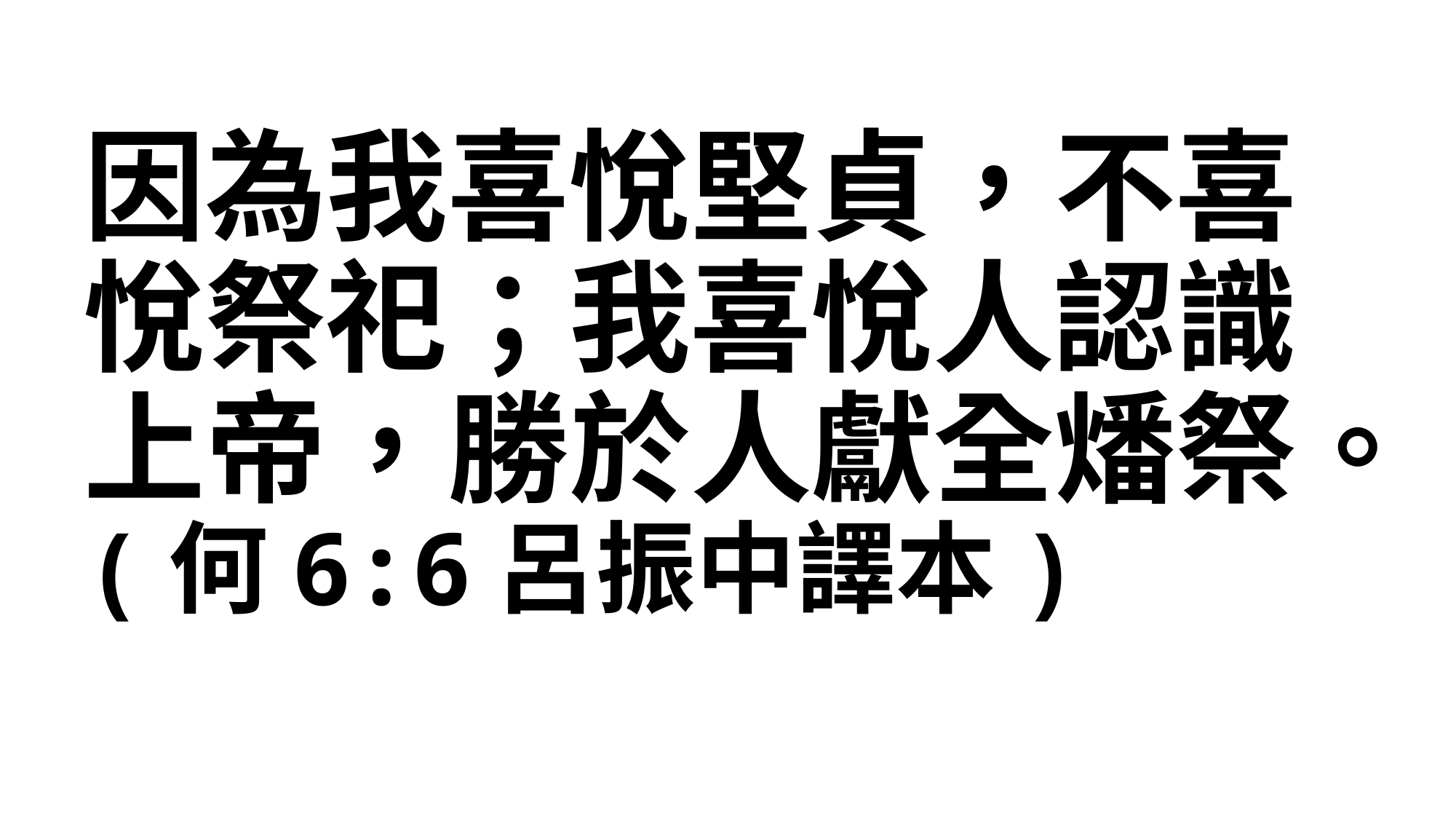

因為我喜悅堅貞，不喜悅祭祀；我喜悅人認識上帝，勝於人獻全燔祭。(何6:6呂振中譯本)